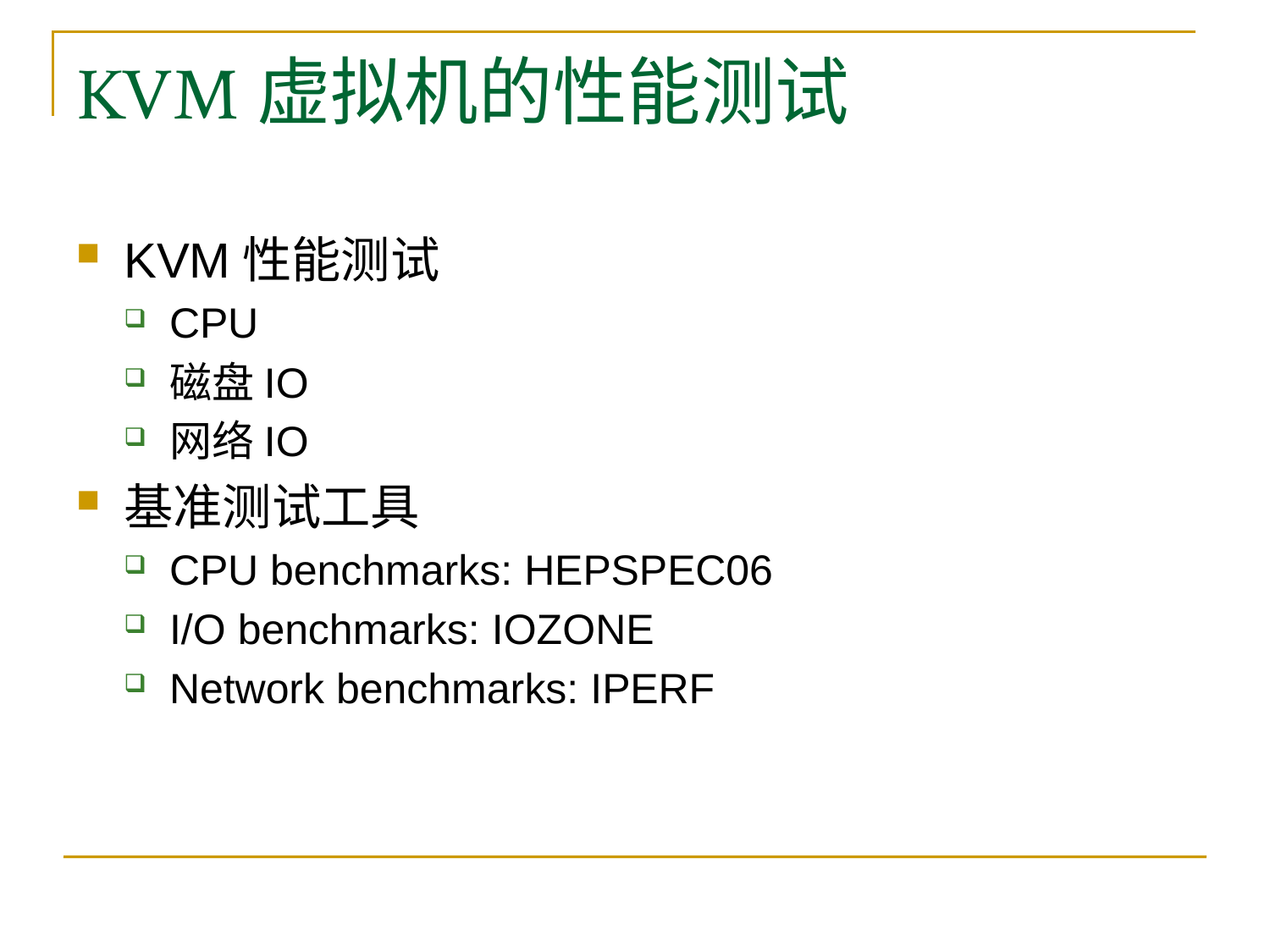

# KVM虚拟机的性能测试
KVM性能测试
CPU
磁盘IO
网络IO
基准测试工具
CPU benchmarks: HEPSPEC06
I/O benchmarks: IOZONE
Network benchmarks: IPERF